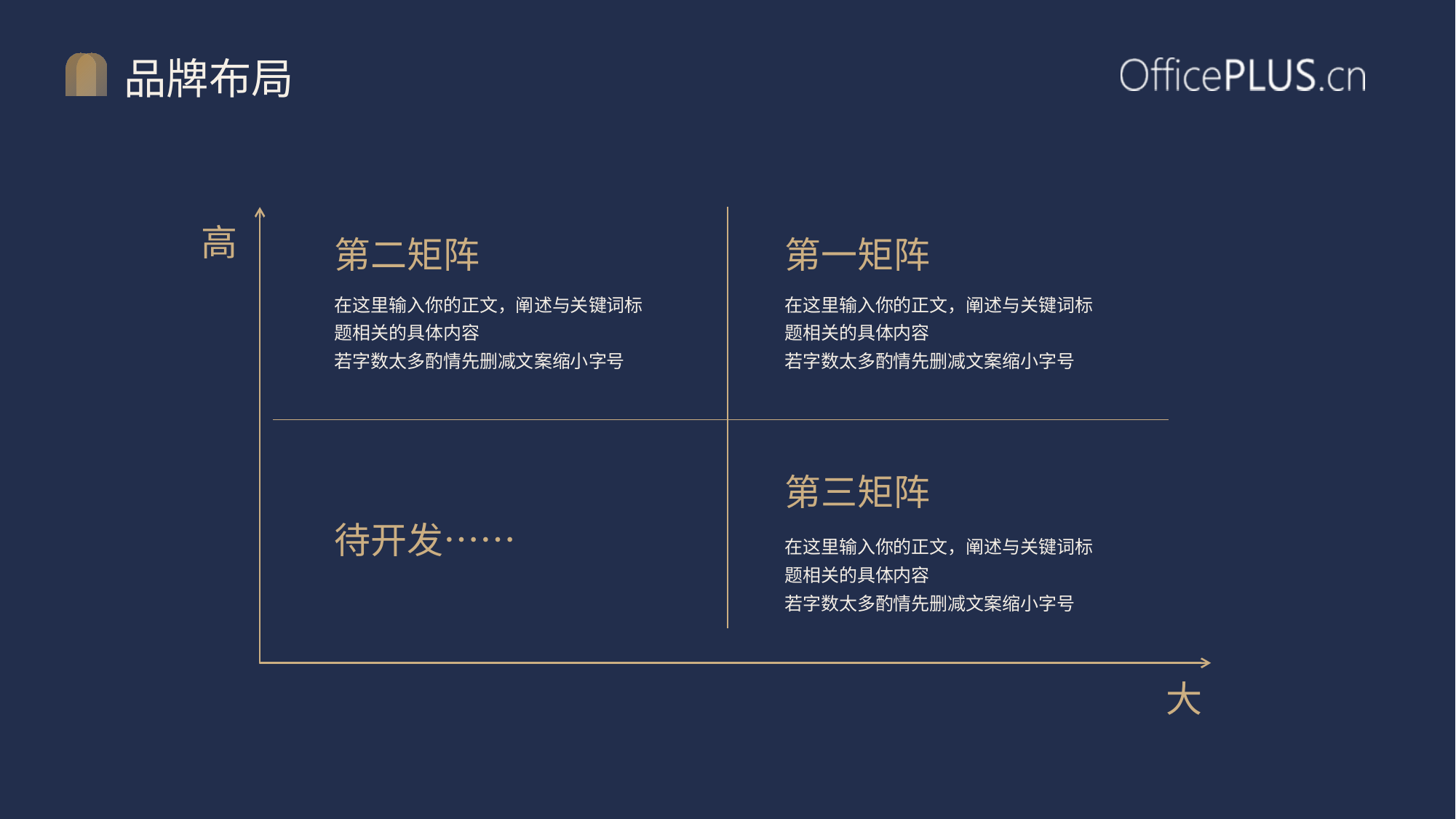

# 品牌布局
高
第二矩阵
第一矩阵
在这里输入你的正文，阐述与关键词标题相关的具体内容
若字数太多酌情先删减文案缩小字号
在这里输入你的正文，阐述与关键词标题相关的具体内容
若字数太多酌情先删减文案缩小字号
第三矩阵
待开发……
在这里输入你的正文，阐述与关键词标题相关的具体内容
若字数太多酌情先删减文案缩小字号
大